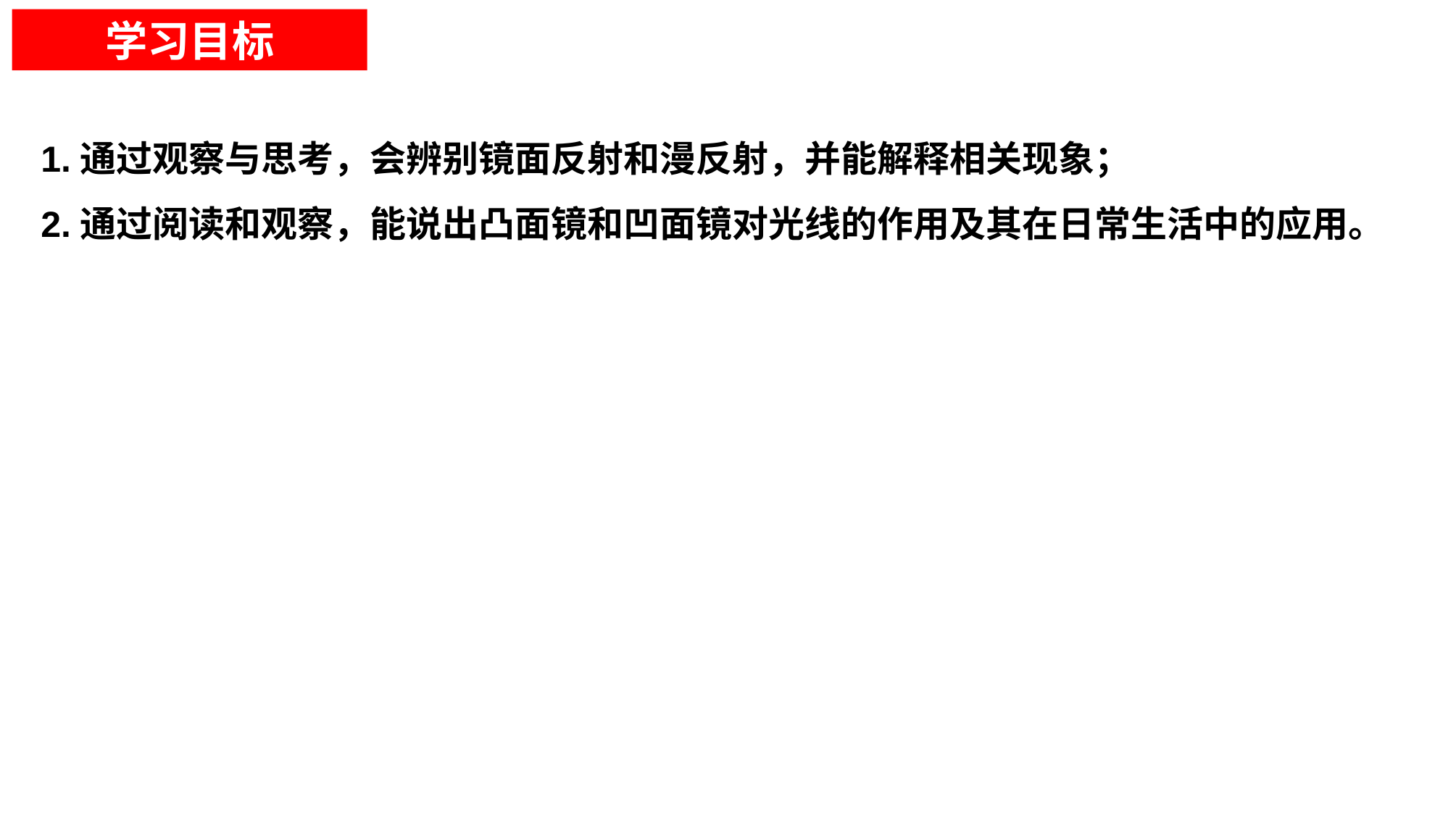

学习目标
1.通过观察与思考，会辨别镜面反射和漫反射，并能解释相关现象；
2.通过阅读和观察，能说出凸面镜和凹面镜对光线的作用及其在日常生活中的应用。